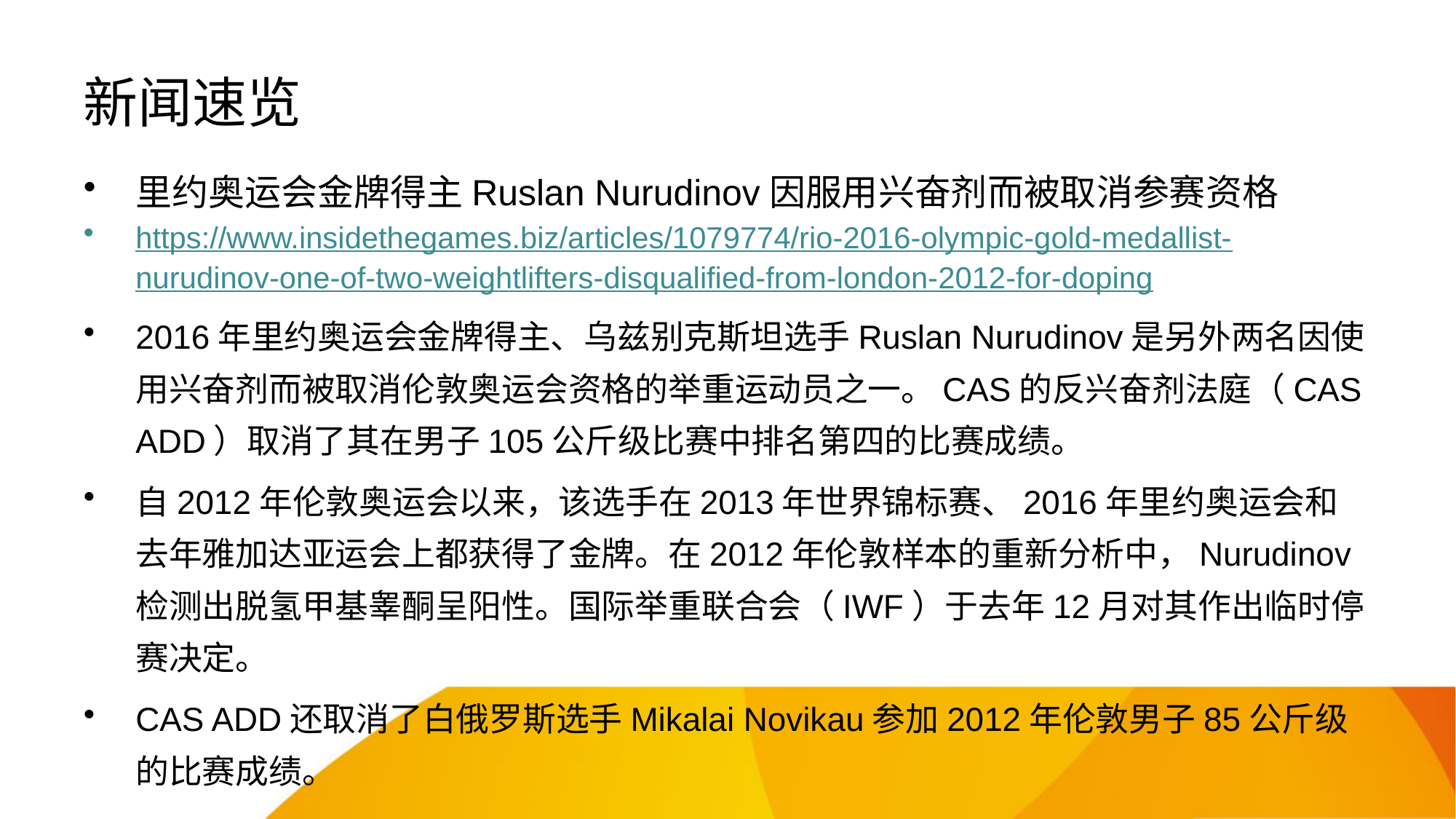

# 新闻速览
里约奥运会金牌得主Ruslan Nurudinov因服用兴奋剂而被取消参赛资格
https://www.insidethegames.biz/articles/1079774/rio-2016-olympic-gold-medallist-nurudinov-one-of-two-weightlifters-disqualified-from-london-2012-for-doping
2016年里约奥运会金牌得主、乌兹别克斯坦选手Ruslan Nurudinov是另外两名因使用兴奋剂而被取消伦敦奥运会资格的举重运动员之一。CAS的反兴奋剂法庭（CAS ADD）取消了其在男子105公斤级比赛中排名第四的比赛成绩。
自2012年伦敦奥运会以来，该选手在2013年世界锦标赛、2016年里约奥运会和去年雅加达亚运会上都获得了金牌。在2012年伦敦样本的重新分析中，Nurudinov检测出脱氢甲基睾酮呈阳性。国际举重联合会（IWF）于去年12月对其作出临时停赛决定。
CAS ADD还取消了白俄罗斯选手Mikalai Novikau参加2012年伦敦男子85公斤级的比赛成绩。